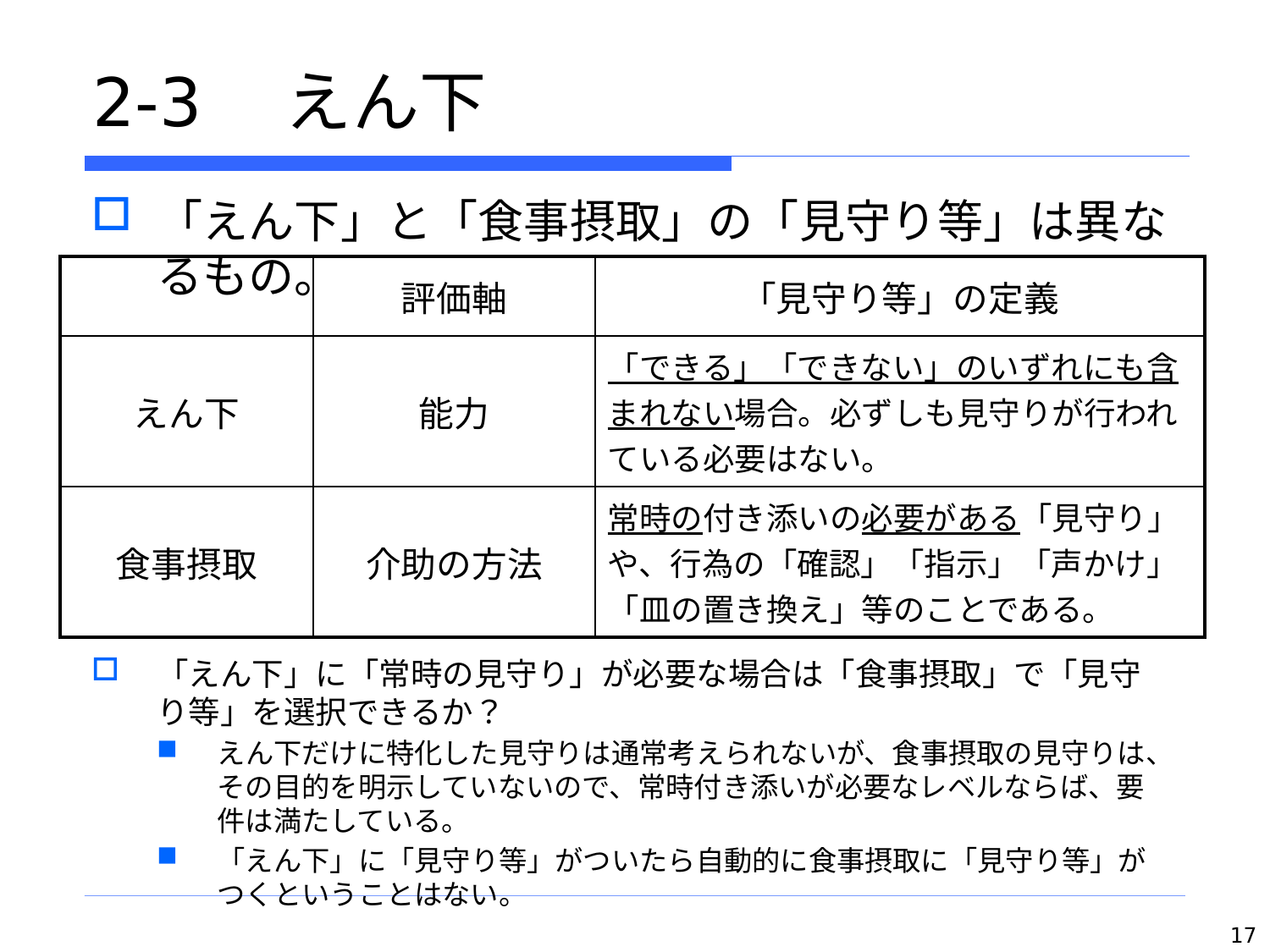

# 2-3　えん下
「えん下」と「食事摂取」の「見守り等」は異なるもの。

「えん下」に「常時の見守り」が必要な場合は「食事摂取」で「見守り等」を選択できるか？
えん下だけに特化した見守りは通常考えられないが、食事摂取の見守りは、その目的を明示していないので、常時付き添いが必要なレベルならば、要件は満たしている。
「えん下」に「見守り等」がついたら自動的に食事摂取に「見守り等」がつくということはない。
|  | 評価軸 | 「見守り等」の定義 |
| --- | --- | --- |
| えん下 | 能力 | 「できる」「できない」のいずれにも含まれない場合。必ずしも見守りが行われている必要はない。 |
| 食事摂取 | 介助の方法 | 常時の付き添いの必要がある「見守り」や、行為の「確認」「指示」「声かけ」「皿の置き換え」等のことである。 |
17